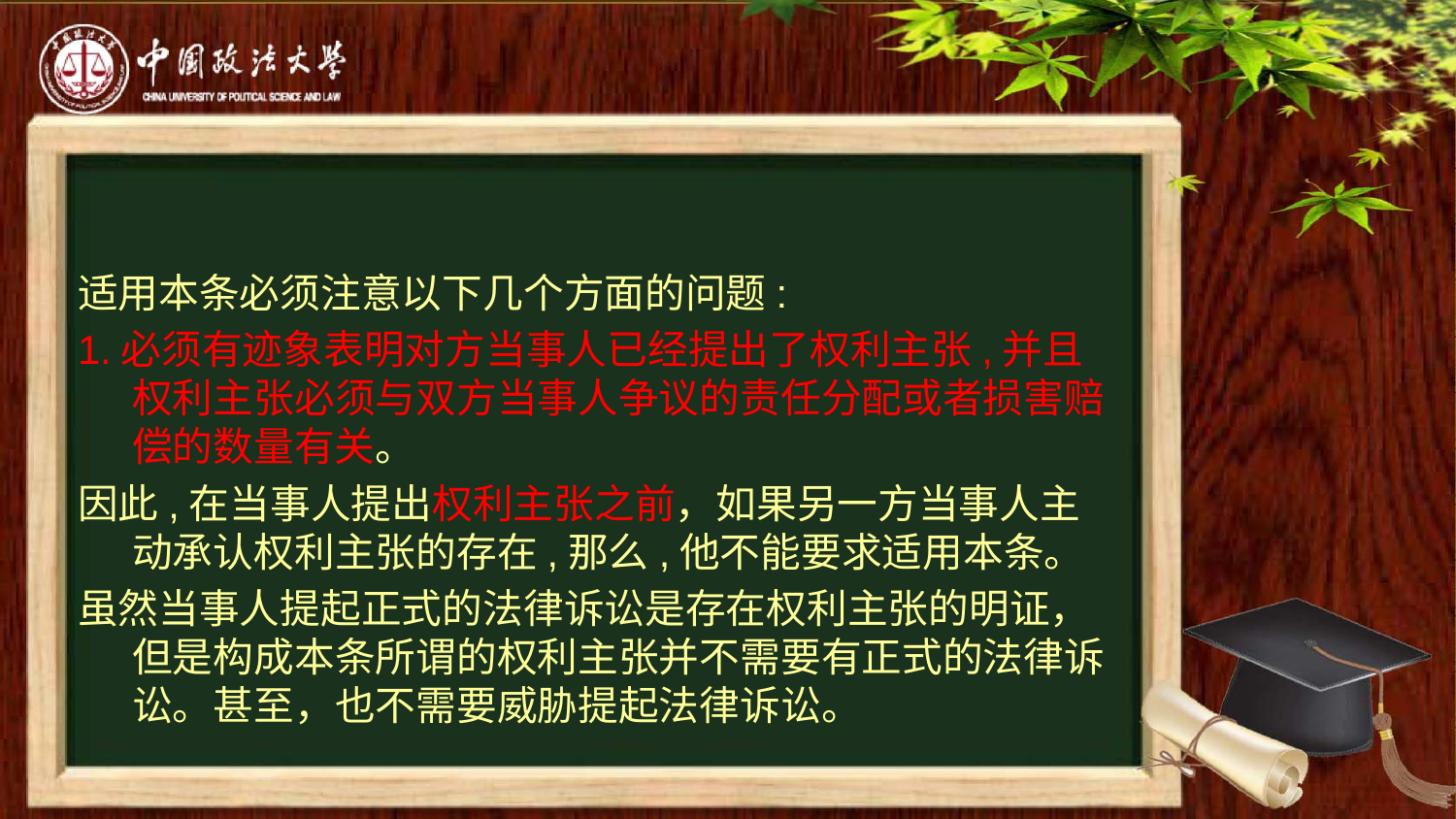

#
适用本条必须注意以下几个方面的问题:
1.必须有迹象表明对方当事人已经提出了权利主张,并且权利主张必须与双方当事人争议的责任分配或者损害赔偿的数量有关。
因此,在当事人提出权利主张之前，如果另一方当事人主动承认权利主张的存在,那么,他不能要求适用本条。
虽然当事人提起正式的法律诉讼是存在权利主张的明证，但是构成本条所谓的权利主张并不需要有正式的法律诉讼。甚至，也不需要威胁提起法律诉讼。